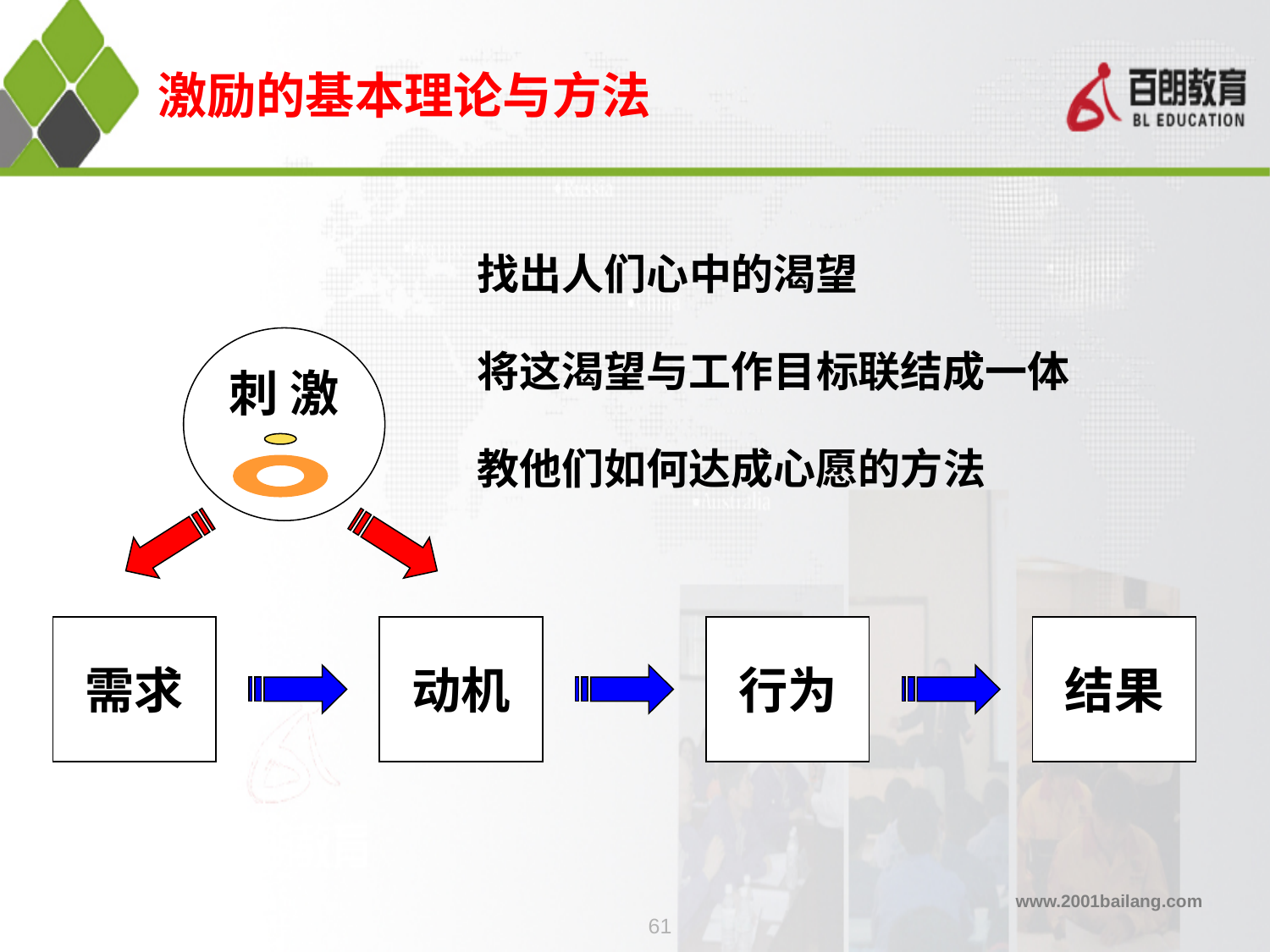

激励的基本理论与方法
找出人们心中的渴望
将这渴望与工作目标联结成一体
教他们如何达成心愿的方法
刺 激

需求
动机
行为
结果

61